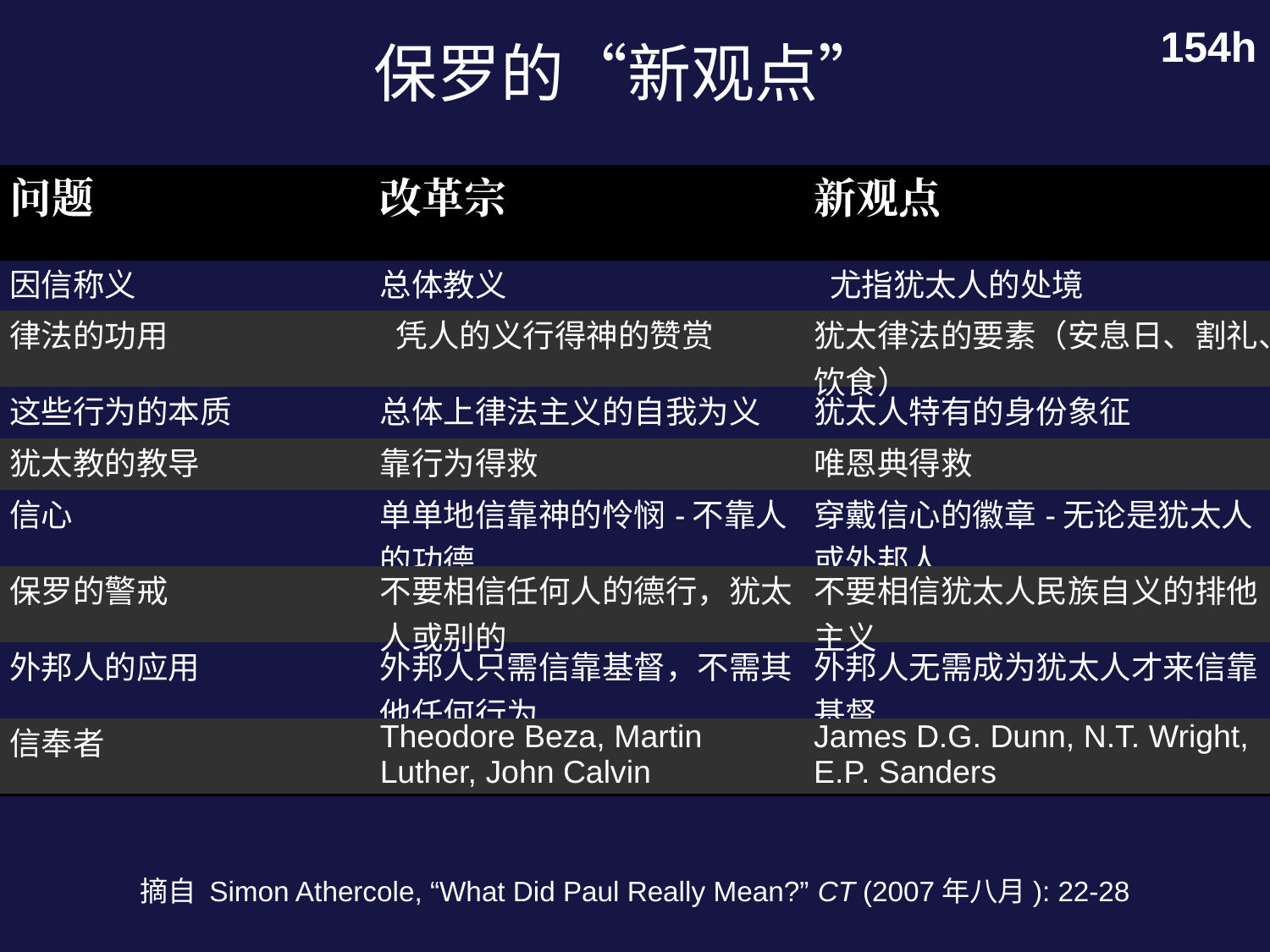

154h
# 保罗的“新观点”
| 问题 | 改革宗 | 新观点 |
| --- | --- | --- |
| 因信称义 | 总体教义 | 尤指犹太人的处境 |
| 律法的功用 | 凭人的义行得神的赞赏 | 犹太律法的要素（安息日、割礼、饮食） |
| 这些行为的本质 | 总体上律法主义的自我为义 | 犹太人特有的身份象征 |
| 犹太教的教导 | 靠行为得救 | 唯恩典得救 |
| 信心 | 单单地信靠神的怜悯-不靠人的功德 | 穿戴信心的徽章-无论是犹太人或外邦人 |
| 保罗的警戒 | 不要相信任何人的德行，犹太人或别的 | 不要相信犹太人民族自义的排他主义 |
| 外邦人的应用 | 外邦人只需信靠基督，不需其他任何行为 | 外邦人无需成为犹太人才来信靠基督 |
| 信奉者 | Theodore Beza, Martin Luther, John Calvin | James D.G. Dunn, N.T. Wright, E.P. Sanders |
摘自 Simon Athercole, “What Did Paul Really Mean?” CT (2007年八月): 22-28